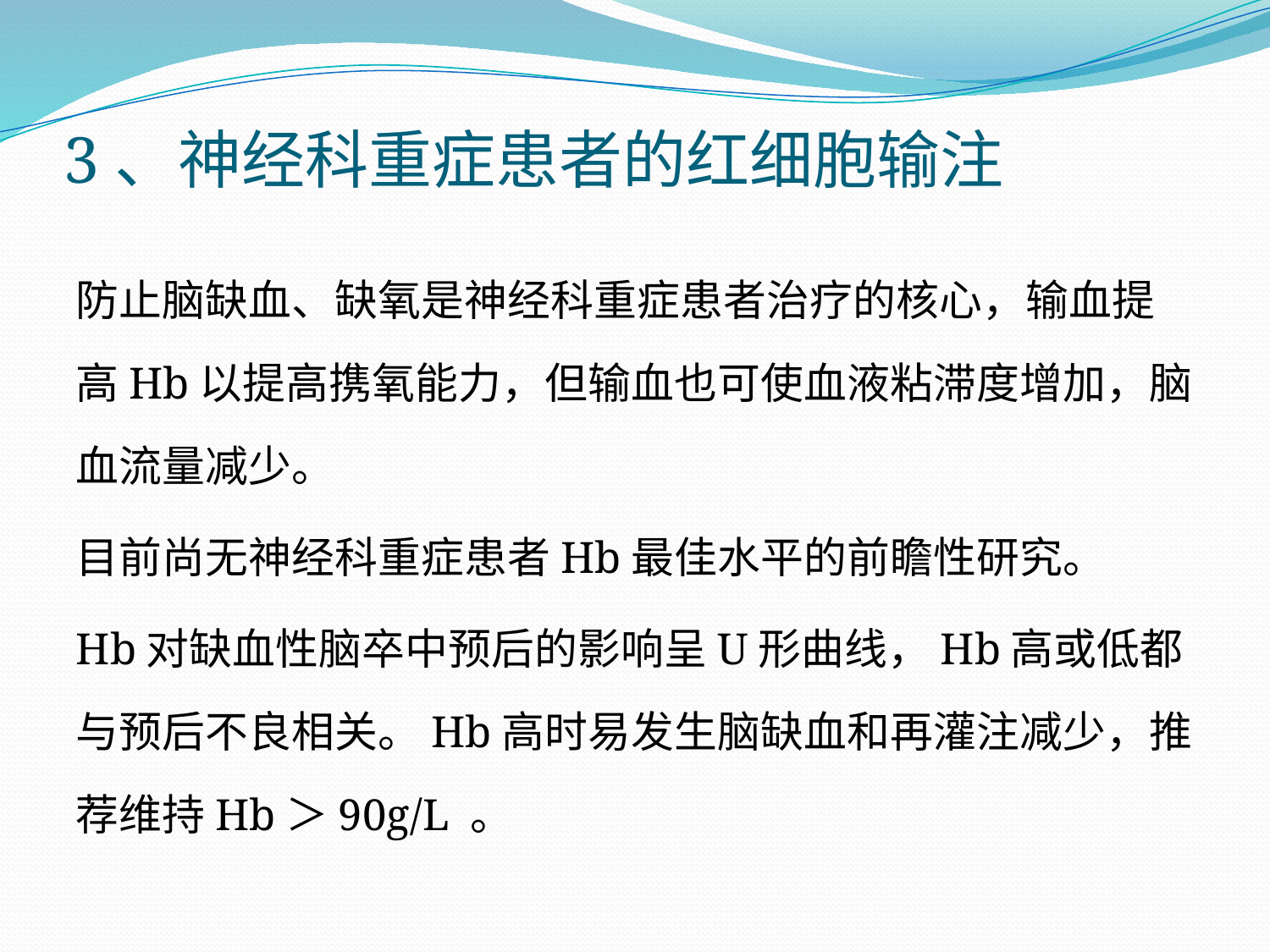

# 3、神经科重症患者的红细胞输注
防止脑缺血、缺氧是神经科重症患者治疗的核心，输血提高Hb以提高携氧能力，但输血也可使血液粘滞度增加，脑血流量减少。
目前尚无神经科重症患者Hb最佳水平的前瞻性研究。
Hb对缺血性脑卒中预后的影响呈U形曲线，Hb高或低都与预后不良相关。Hb高时易发生脑缺血和再灌注减少，推荐维持Hb＞90g/L 。